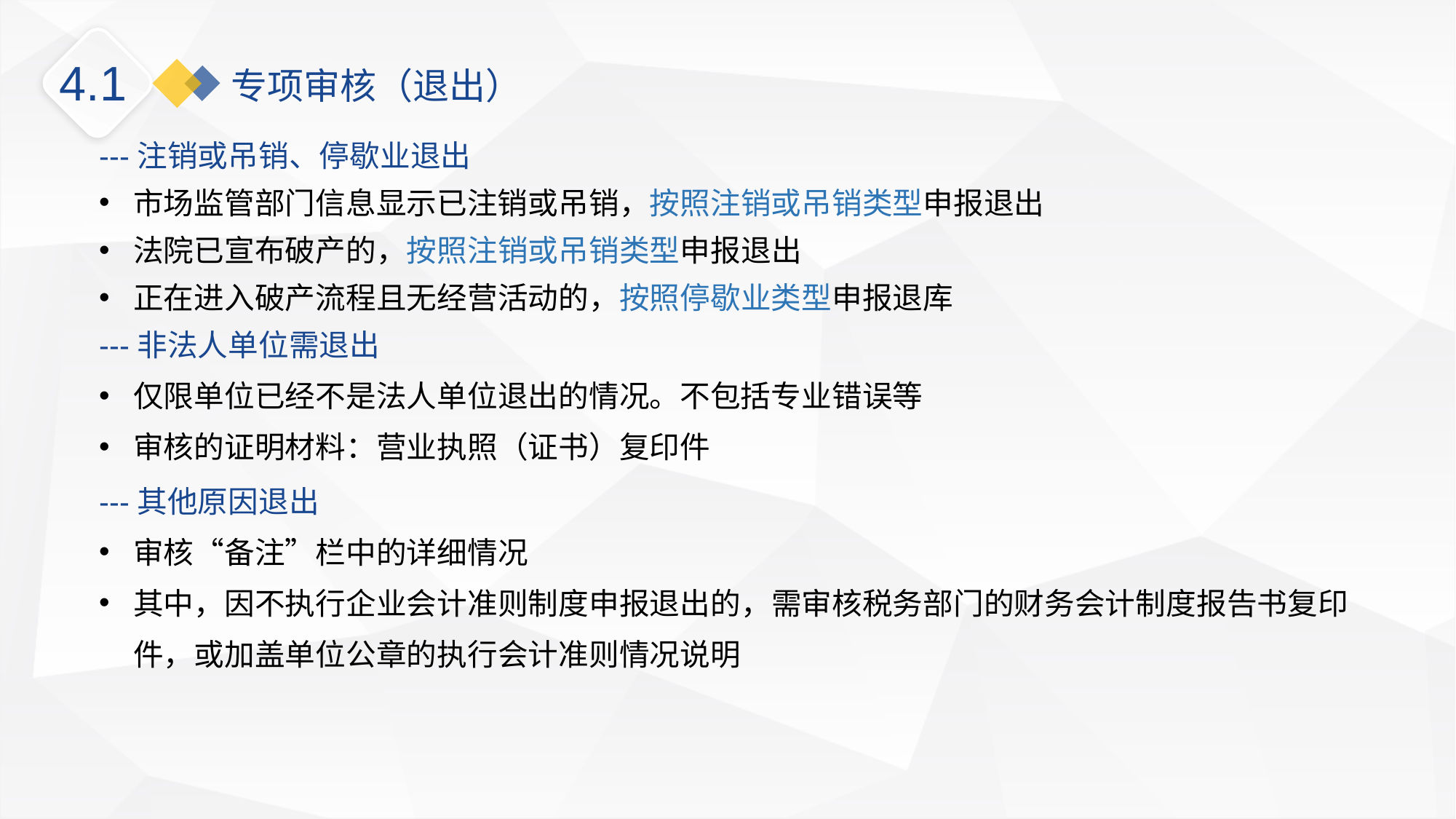

4.1
专项审核（退出）

---注销或吊销、停歇业退出
市场监管部门信息显示已注销或吊销，按照注销或吊销类型申报退出
法院已宣布破产的，按照注销或吊销类型申报退出
正在进入破产流程且无经营活动的，按照停歇业类型申报退库
---非法人单位需退出
仅限单位已经不是法人单位退出的情况。不包括专业错误等
审核的证明材料：营业执照（证书）复印件
---其他原因退出
审核“备注”栏中的详细情况
其中，因不执行企业会计准则制度申报退出的，需审核税务部门的财务会计制度报告书复印件，或加盖单位公章的执行会计准则情况说明
51